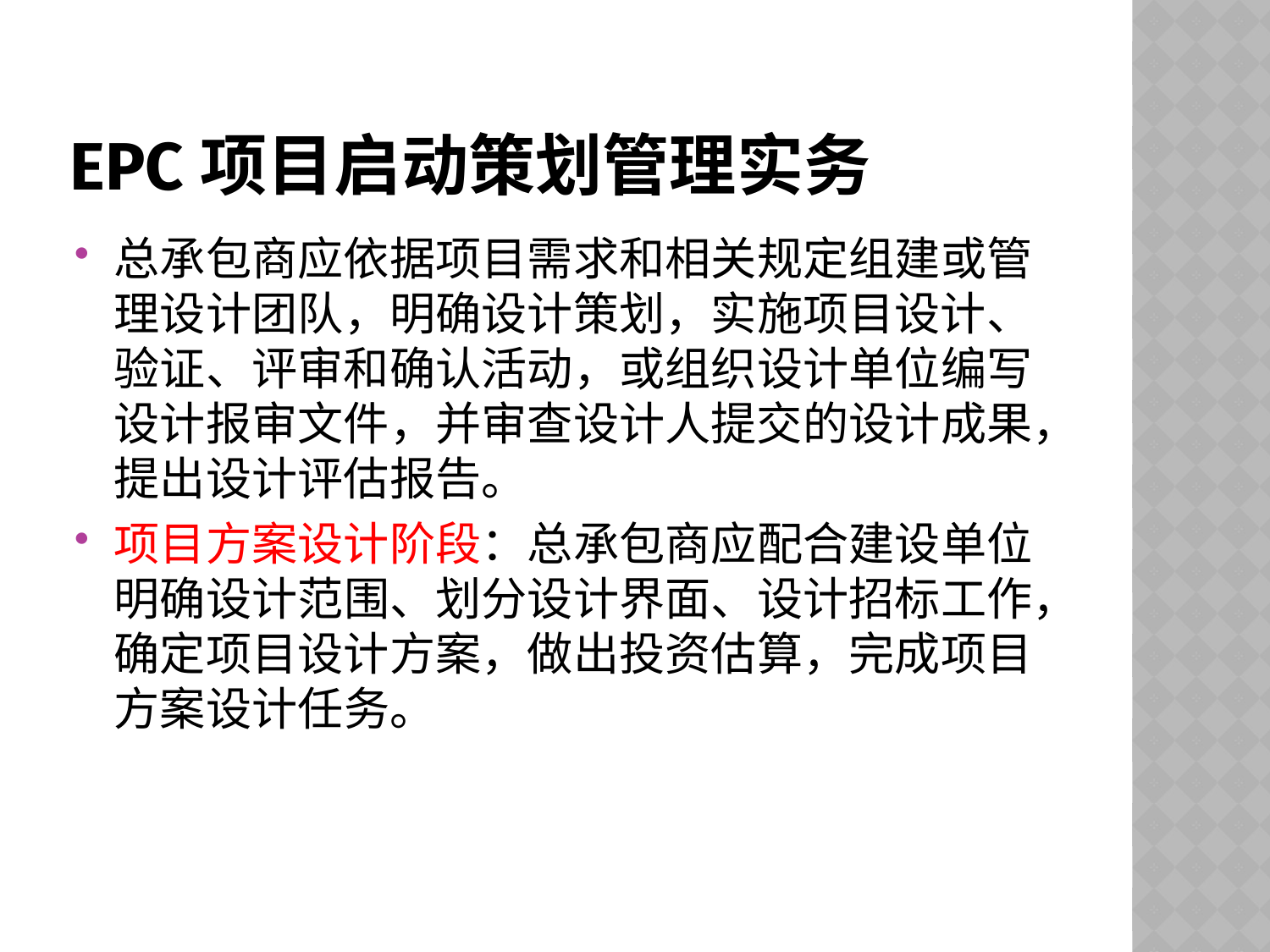

# EPC项目启动策划管理实务
总承包商应依据项目需求和相关规定组建或管理设计团队，明确设计策划，实施项目设计、验证、评审和确认活动，或组织设计单位编写设计报审文件，并审查设计人提交的设计成果，提出设计评估报告。
项目方案设计阶段：总承包商应配合建设单位明确设计范围、划分设计界面、设计招标工作，确定项目设计方案，做出投资估算，完成项目方案设计任务。